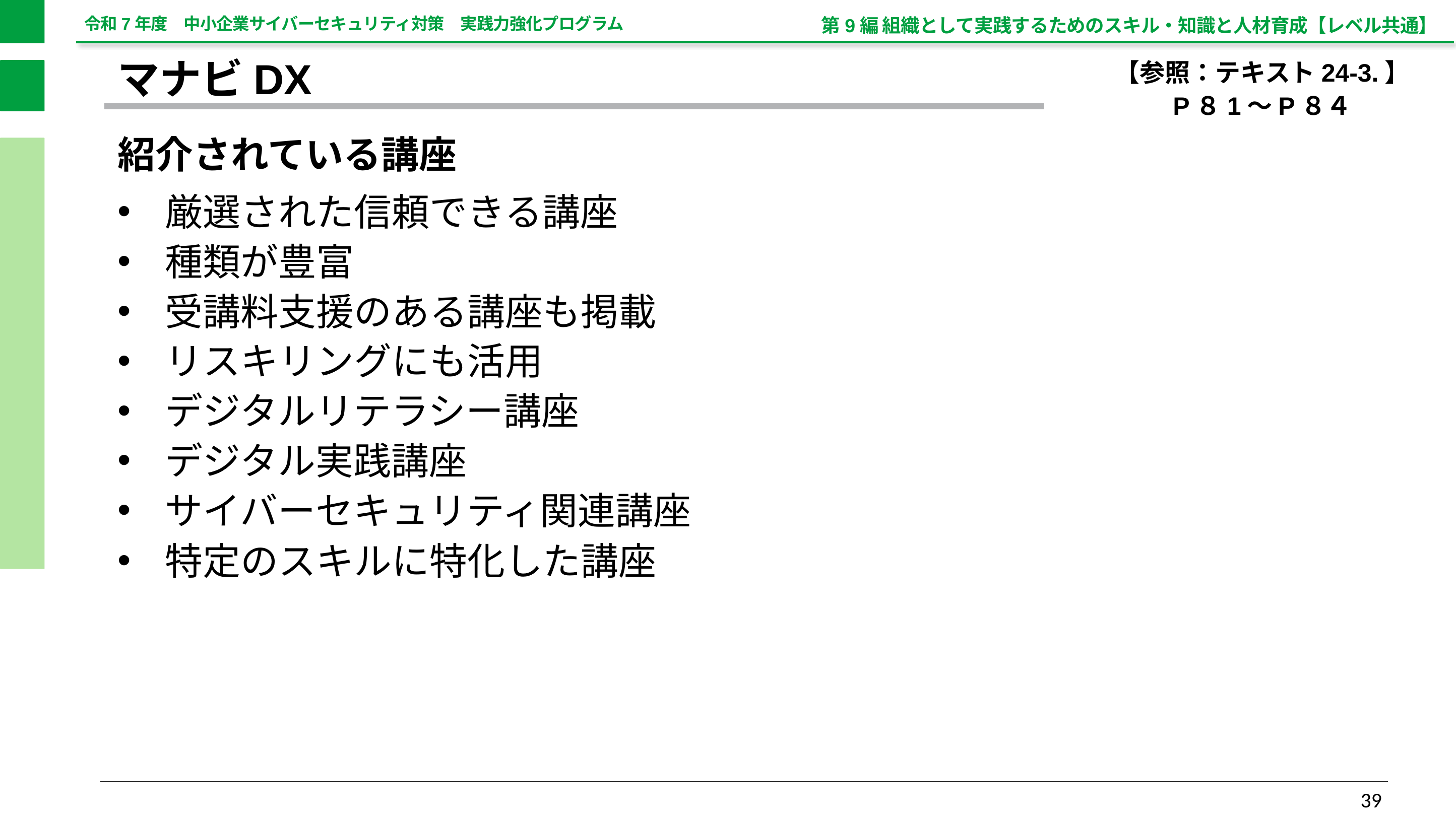

第9編 組織として実践するためのスキル・知識と人材育成【レベル共通】
【参照：テキスト24-3.】
P８1～P８４
マナビDX
紹介されている講座
厳選された信頼できる講座
種類が豊富
受講料支援のある講座も掲載
リスキリングにも活用
デジタルリテラシー講座
デジタル実践講座
サイバーセキュリティ関連講座
特定のスキルに特化した講座